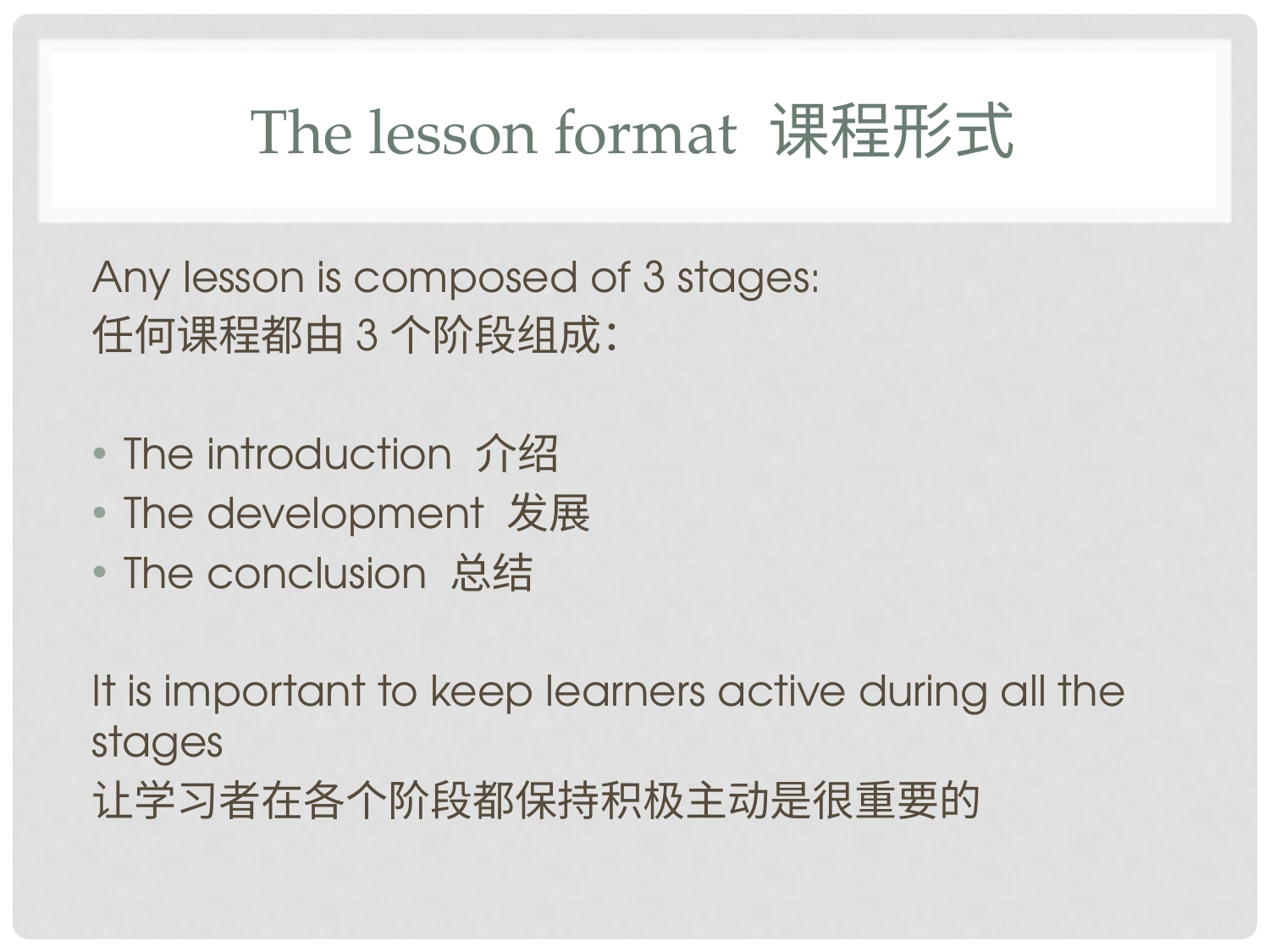

# The lesson format 课程形式
Any lesson is composed of 3 stages:
任何课程都由3个阶段组成：

The introduction 介绍
The development 发展
The conclusion 总结

It is important to keep learners active during all the stages
让学习者在各个阶段都保持积极主动是很重要的